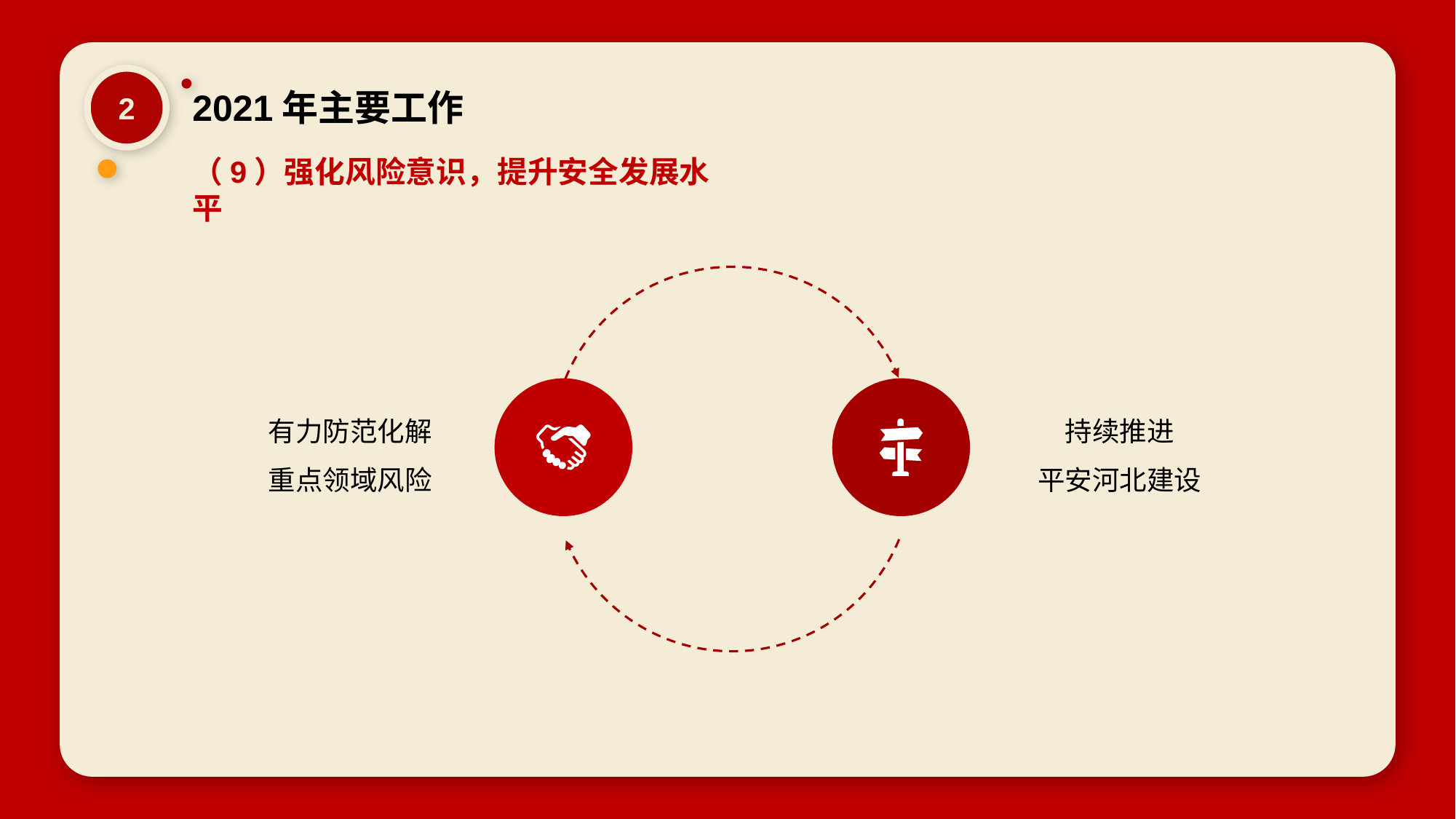

2
2021年主要工作
（9）强化风险意识，提升安全发展水平

有力防范化解
重点领域风险
持续推进
平安河北建设